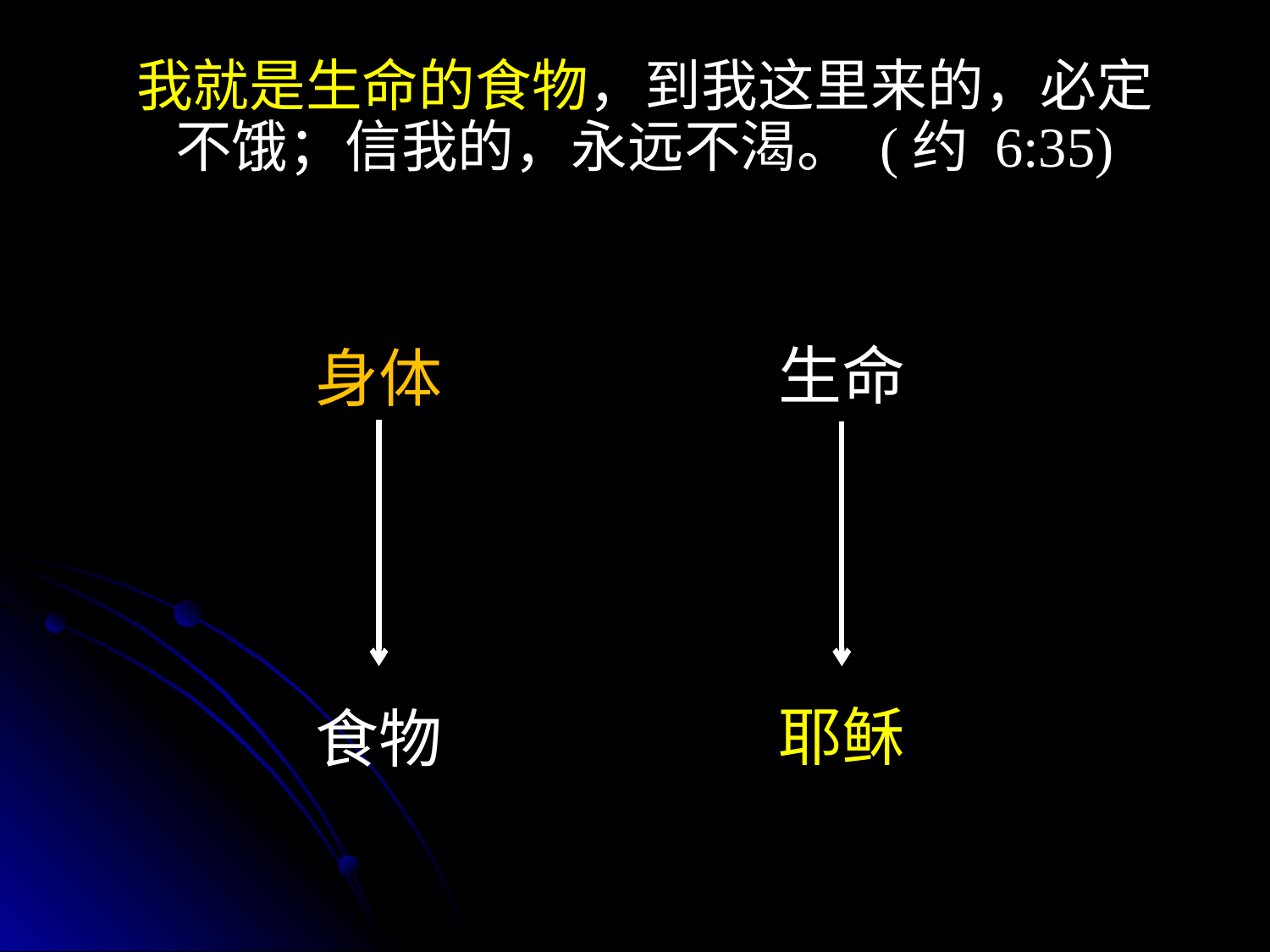

我就是生命的食物，到我这里来的，必定不饿；信我的，永远不渴。 (约 6:35)
生命
身体
耶稣
食物